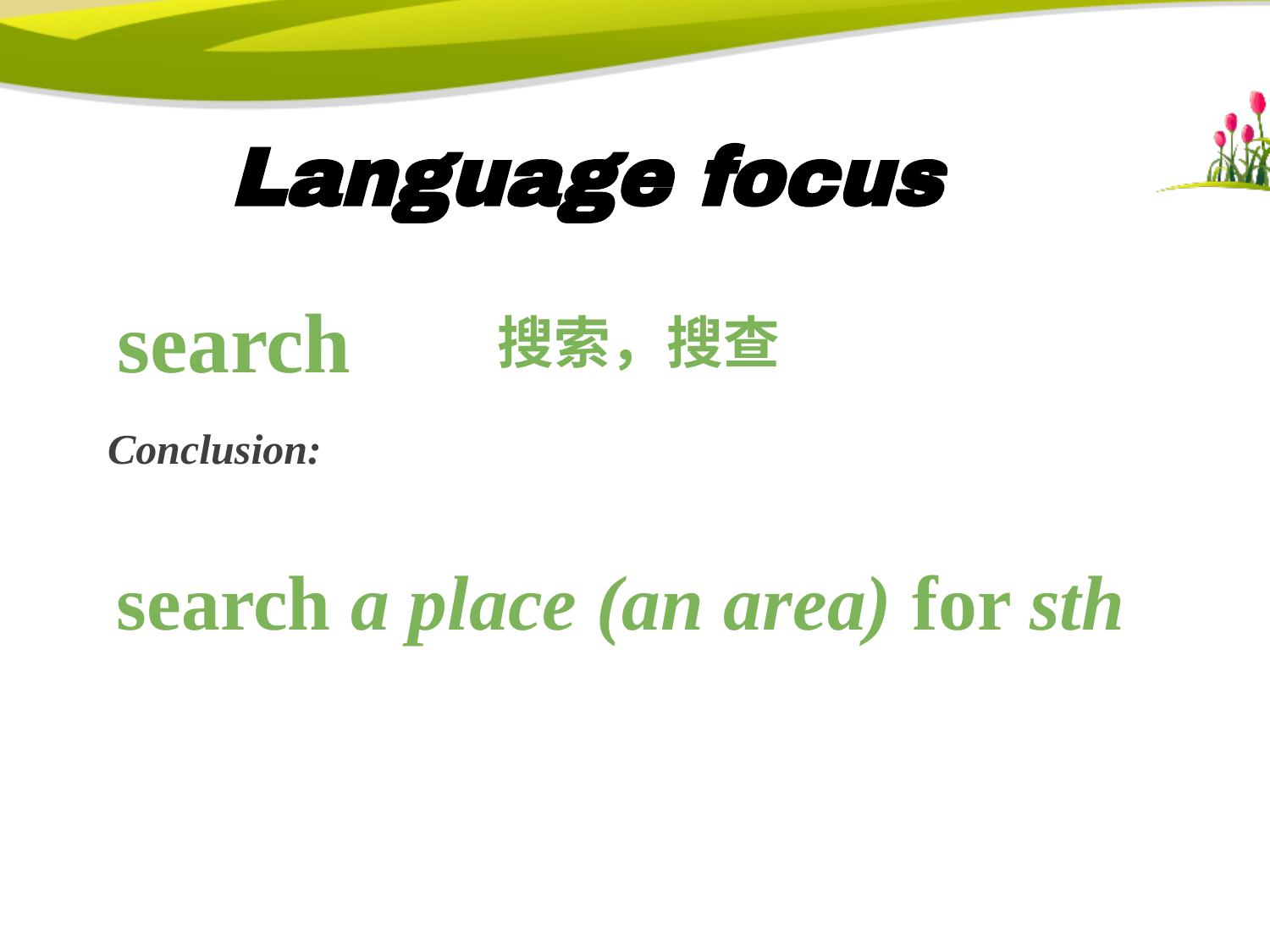

# Language focus
search
搜索，搜查
Conclusion:
 search a place (an area) for sth